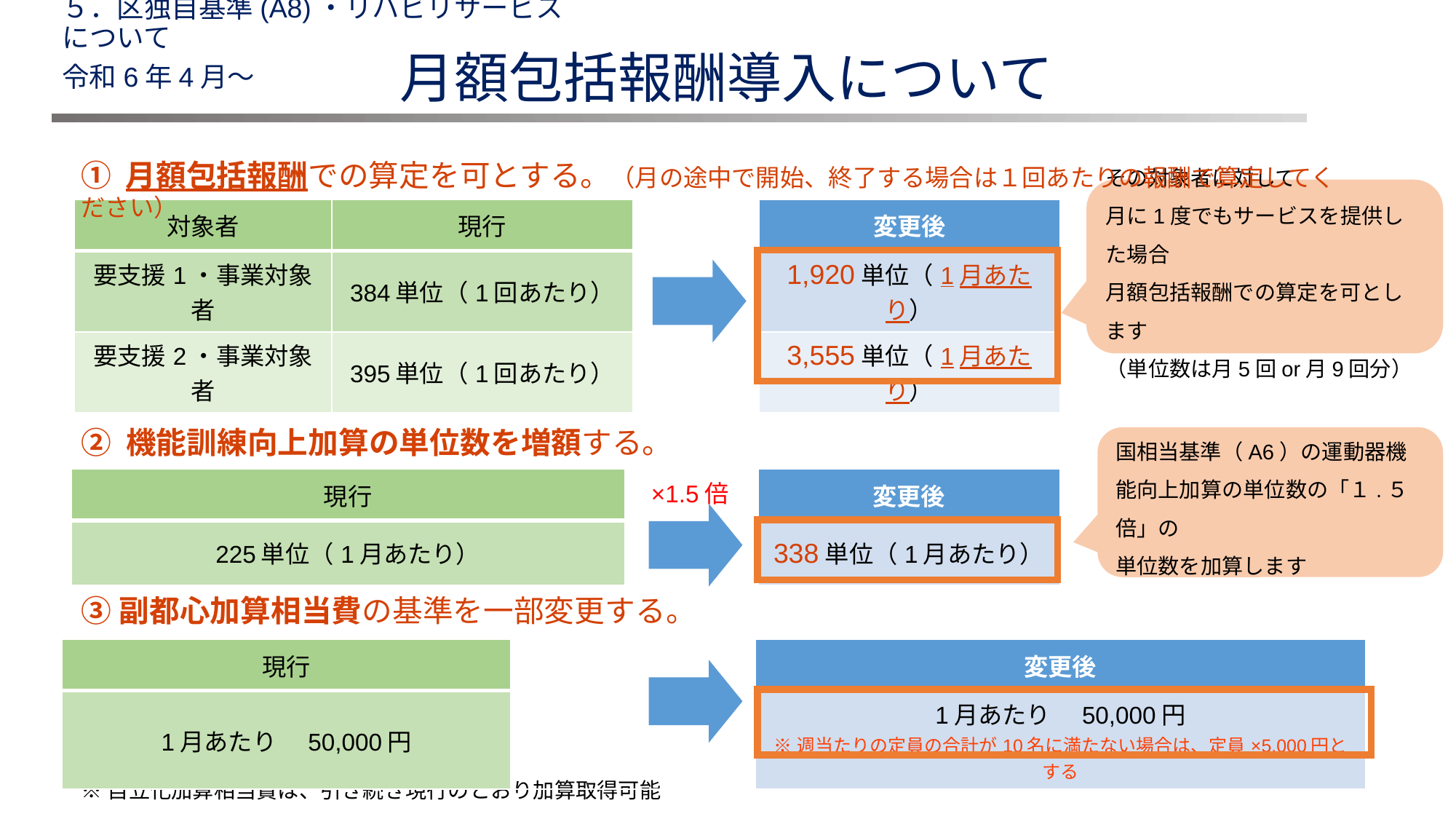

５．区独自基準(A8)・リハビリサービスについて
令和6年4月～
　　　　　　月額包括報酬導入について

① 月額包括報酬での算定を可とする。（月の途中で開始、終了する場合は１回あたりの報酬で算定してください）
その対象者に対して
月に1度でもサービスを提供した場合
月額包括報酬での算定を可とします
（単位数は月5回or月9回分）
| 対象者 | 現行 |  | 変更後 |
| --- | --- | --- | --- |
| 要支援1・事業対象者 | 384単位（1回あたり） |  | 1,920単位（1月あたり） |
| 要支援2・事業対象者 | 395単位（1回あたり） |  | 3,555単位（1月あたり） |

② 機能訓練向上加算の単位数を増額する。
国相当基準（A6）の運動器機能向上加算の単位数の「１.５倍」の
単位数を加算します
×1.5倍
| 現行 |  | 変更後 |
| --- | --- | --- |
| 225単位（1月あたり） |  | 338単位（1月あたり） |

③副都心加算相当費の基準を一部変更する。
| 現行 |  | 変更後 |
| --- | --- | --- |
| 1月あたり　50,000円 |  | 1月あたり　50,000円 ※週当たりの定員の合計が10名に満たない場合は、定員×5,000円とする |

※自立化加算相当費は、引き続き現行のとおり加算取得可能
23